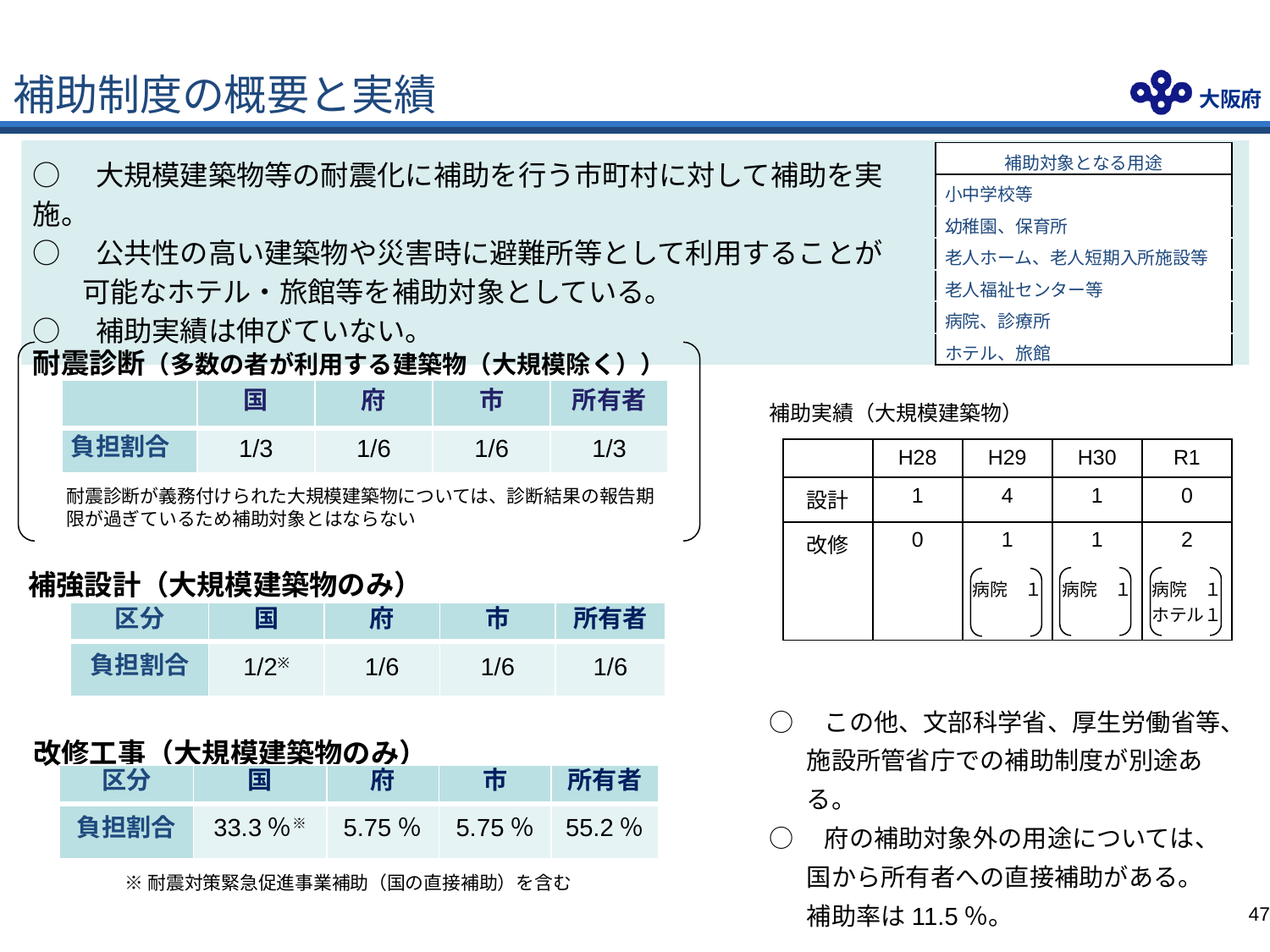

# 補助制度の概要と実績

| 補助対象となる用途 |
| --- |
| 小中学校等 |
| 幼稚園、保育所 |
| 老人ホーム、老人短期入所施設等 |
| 老人福祉センター等 |
| 病院、診療所 |
| ホテル、旅館 |
○　大規模建築物等の耐震化に補助を行う市町村に対して補助を実施。
○　公共性の高い建築物や災害時に避難所等として利用することが可能なホテル・旅館等を補助対象としている。
○　補助実績は伸びていない。

耐震診断（多数の者が利用する建築物（大規模除く））
補助実績（大規模建築物）
|  | 国 | 府 | 市 | 所有者 |
| --- | --- | --- | --- | --- |
| 負担割合 | 1/3 | 1/6 | 1/6 | 1/3 |
|  | H28 | H29 | H30 | R1 |
| --- | --- | --- | --- | --- |
| 設計 | 1 | 4 | 1 | 0 |
| 改修 | 0 | 1 病院　１ | 1 病院　１ | 2 病院　１ ホテル１ |
耐震診断が義務付けられた大規模建築物については、診断結果の報告期限が過ぎているため補助対象とはならない
補強設計（大規模建築物のみ）

| 区分 | 国 | 府 | 市 | 所有者 |
| --- | --- | --- | --- | --- |
| 負担割合 | 1/2※ | 1/6 | 1/6 | 1/6 |
○　この他、文部科学省、厚生労働省等、施設所管省庁での補助制度が別途ある。
○　府の補助対象外の用途については、国から所有者への直接補助がある。補助率は11.5％。
改修工事（大規模建築物のみ）
| 区分 | 国 | 府 | 市 | 所有者 |
| --- | --- | --- | --- | --- |
| 負担割合 | 33.3％※ | 5.75％ | 5.75％ | 55.2％ |
※耐震対策緊急促進事業補助（国の直接補助）を含む
47